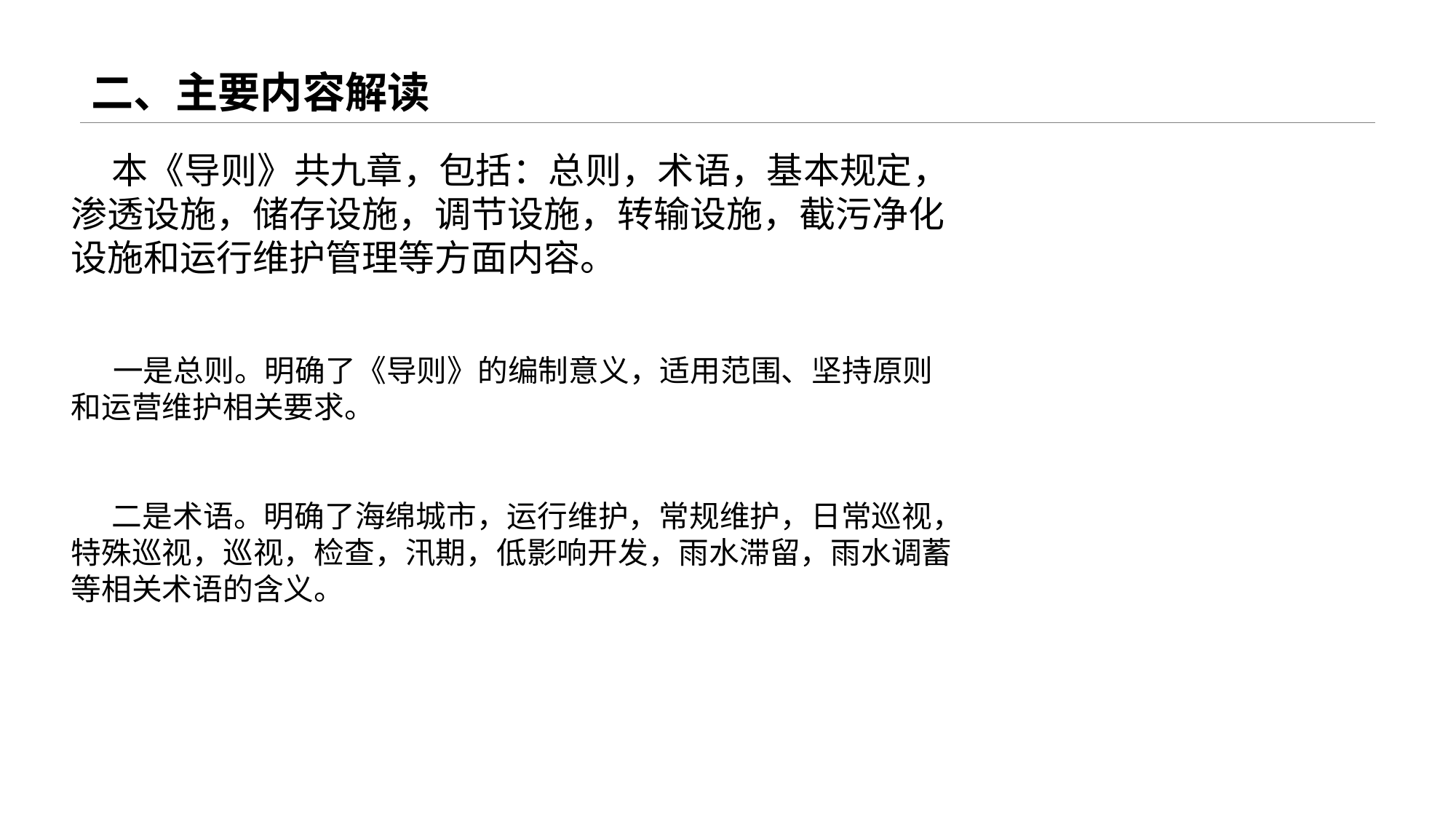

# 二、主要内容解读
     本《导则》共九章，包括：总则，术语，基本规定，渗透设施，储存设施，调节设施，转输设施，截污净化设施和运行维护管理等方面内容。

     一是总则。明确了《导则》的编制意义，适用范围、坚持原则和运营维护相关要求。

     二是术语。明确了海绵城市，运行维护，常规维护，日常巡视，特殊巡视，巡视，检查，汛期，低影响开发，雨水滞留，雨水调蓄等相关术语的含义。